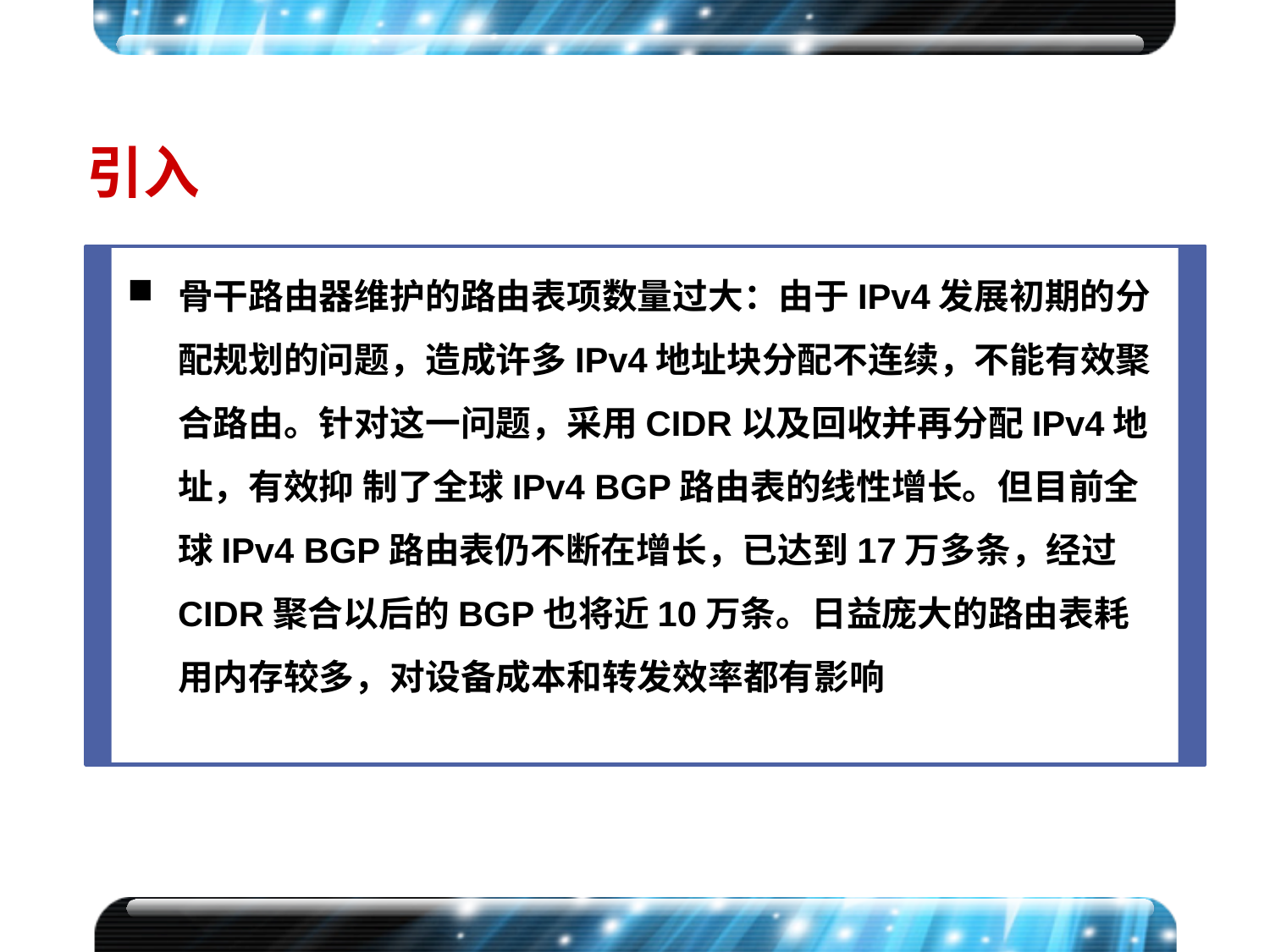

引入

骨干路由器维护的路由表项数量过大：由于IPv4发展初期的分配规划的问题，造成许多IPv4地址块分配不连续，不能有效聚合路由。针对这一问题，采用CIDR以及回收并再分配IPv4地址，有效抑 制了全球IPv4 BGP路由表的线性增长。但目前全球IPv4 BGP路由表仍不断在增长，已达到17万多条，经过CIDR聚合以后的BGP也将近10万条。日益庞大的路由表耗用内存较多，对设备成本和转发效率都有影响